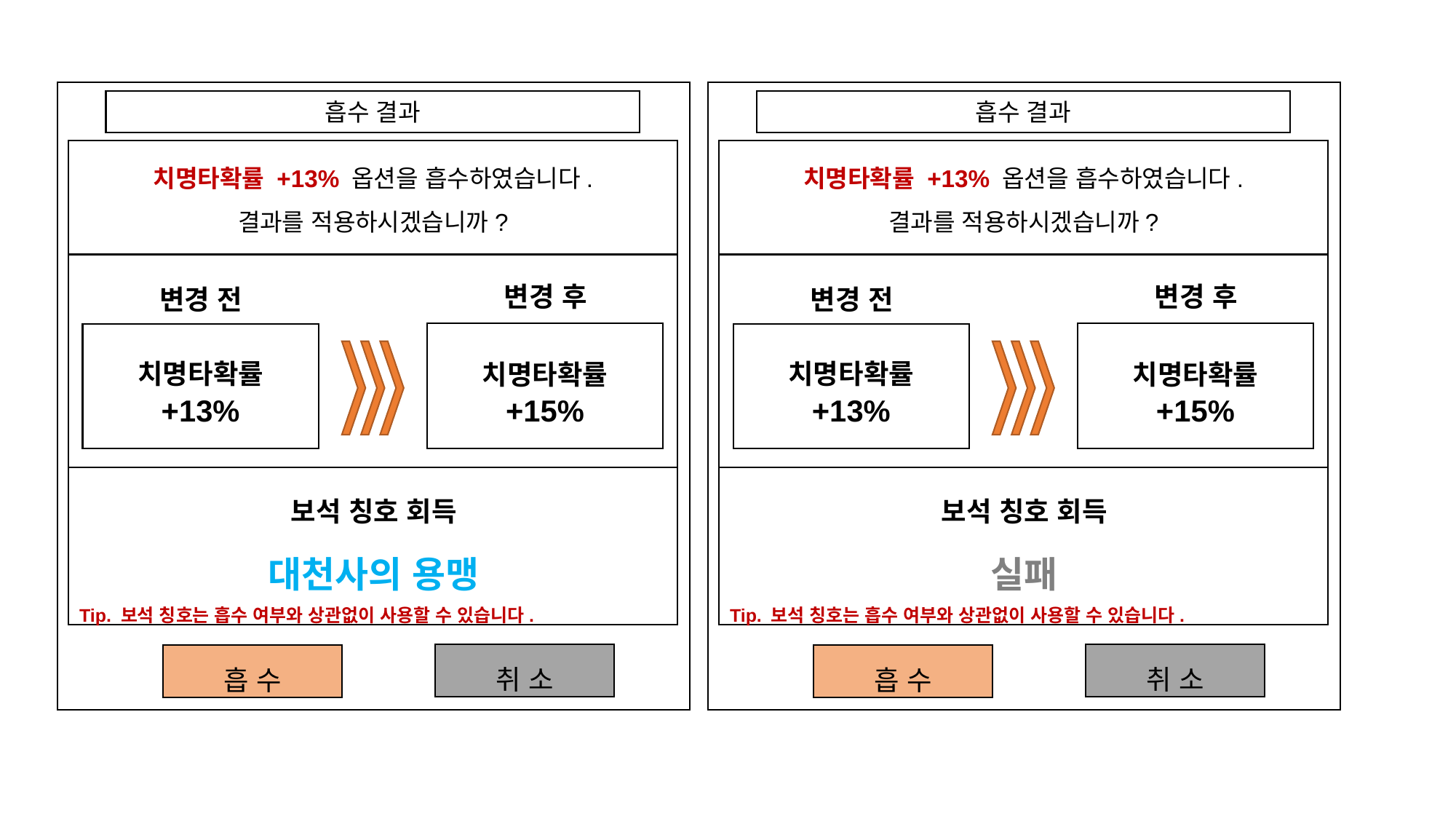

흡수 결과
흡수 결과

치명타확률 +13% 옵션을 흡수하였습니다.
결과를 적용하시겠습니까?
치명타확률 +13% 옵션을 흡수하였습니다.
결과를 적용하시겠습니까?
변경 후
변경 후
변경 전
변경 전

치명타확률
치명타확률
치명타확률
치명타확률

+13%
+13%
+15%
+15%
보석 칭호 회득
보석 칭호 회득

대천사의 용맹
실패
Tip. 보석 칭호는 흡수 여부와 상관없이 사용할 수 있습니다.
Tip. 보석 칭호는 흡수 여부와 상관없이 사용할 수 있습니다.
취 소
취 소
흡 수
흡 수